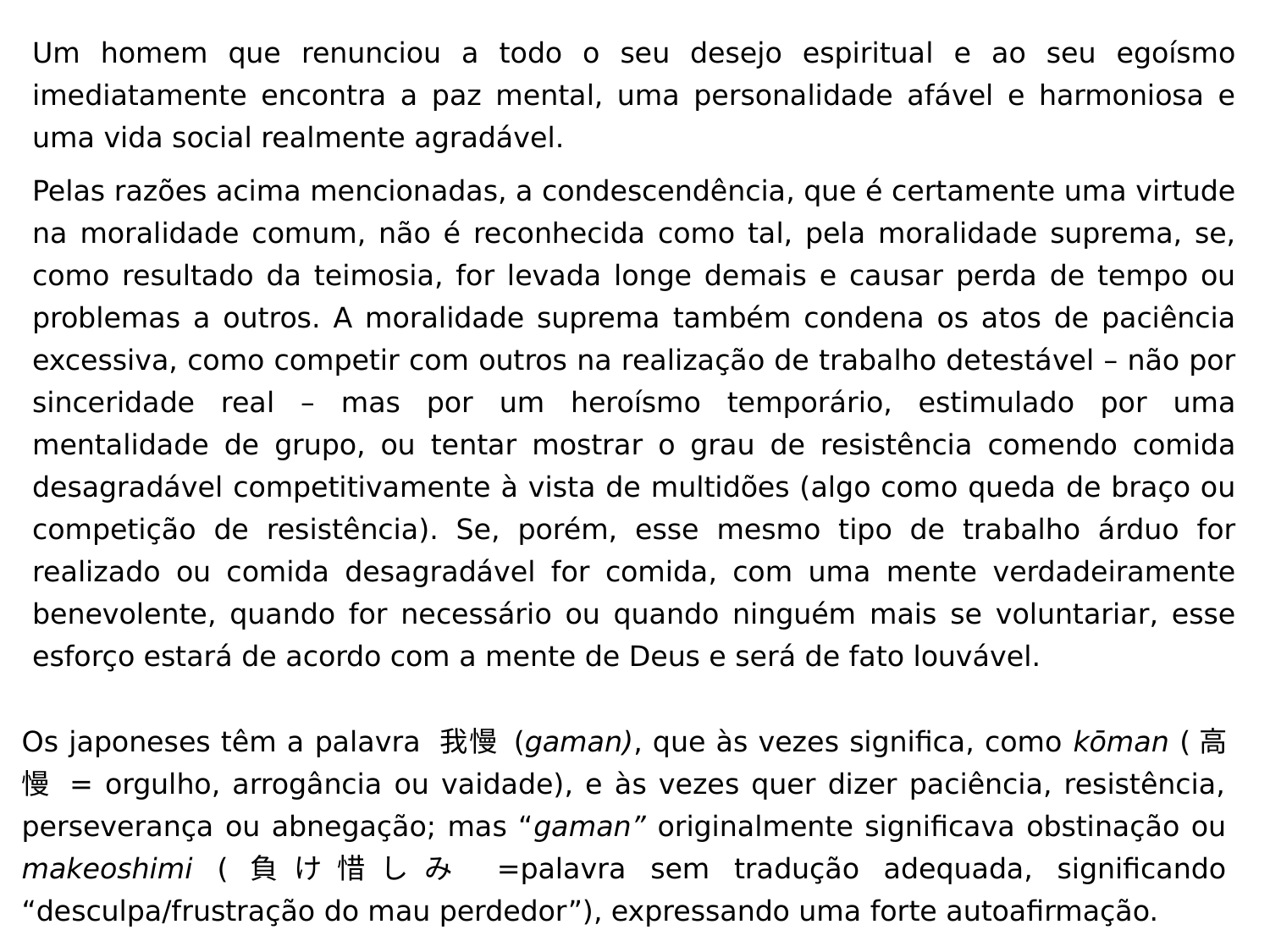

Um homem que renunciou a todo o seu desejo espiritual e ao seu egoísmo imediatamente encontra a paz mental, uma personalidade afável e harmoniosa e uma vida social realmente agradável.
Pelas razões acima mencionadas, a condescendência, que é certamente uma virtude na moralidade comum, não é reconhecida como tal, pela moralidade suprema, se, como resultado da teimosia, for levada longe demais e causar perda de tempo ou problemas a outros. A moralidade suprema também condena os atos de paciência excessiva, como competir com outros na realização de trabalho detestável – não por sinceridade real – mas por um heroísmo temporário, estimulado por uma mentalidade de grupo, ou tentar mostrar o grau de resistência comendo comida desagradável competitivamente à vista de multidões (algo como queda de braço ou competição de resistência). Se, porém, esse mesmo tipo de trabalho árduo for realizado ou comida desagradável for comida, com uma mente verdadeiramente benevolente, quando for necessário ou quando ninguém mais se voluntariar, esse esforço estará de acordo com a mente de Deus e será de fato louvável.
Os japoneses têm a palavra 我慢 (gaman), que às vezes significa, como kōman (高慢 = orgulho, arrogância ou vaidade), e às vezes quer dizer paciência, resistência, perseverança ou abnegação; mas “gaman” originalmente significava obstinação ou makeoshimi (負け惜しみ =palavra sem tradução adequada, significando “desculpa/frustração do mau perdedor”), expressando uma forte autoafirmação.